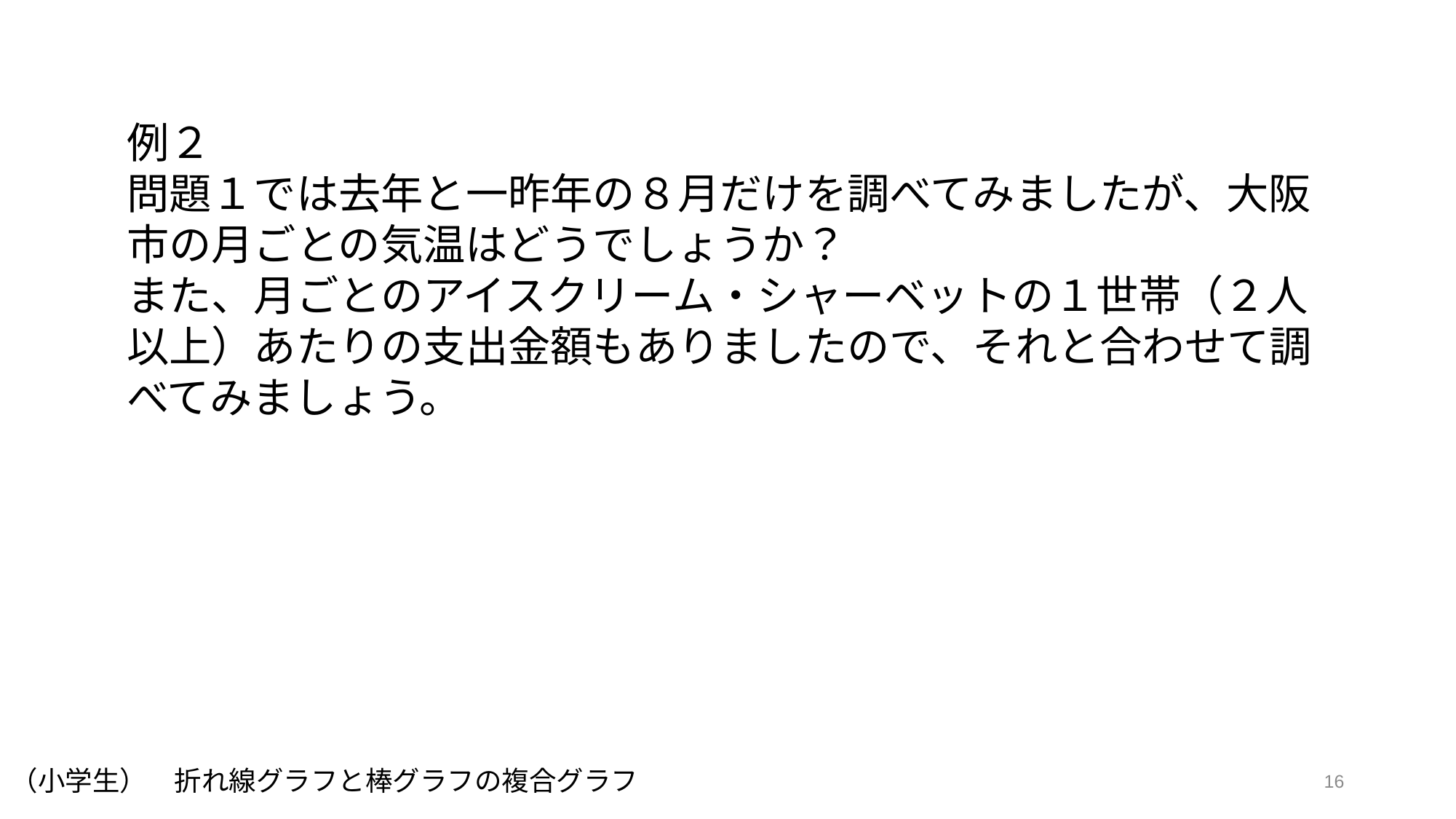

例２
問題１では去年と一昨年の８月だけを調べてみましたが、大阪市の月ごとの気温はどうでしょうか？
また、月ごとのアイスクリーム・シャーベットの１世帯（２人以上）あたりの支出金額もありましたので、それと合わせて調べてみましょう。

（小学生）　折れ線グラフと棒グラフの複合グラフ
16